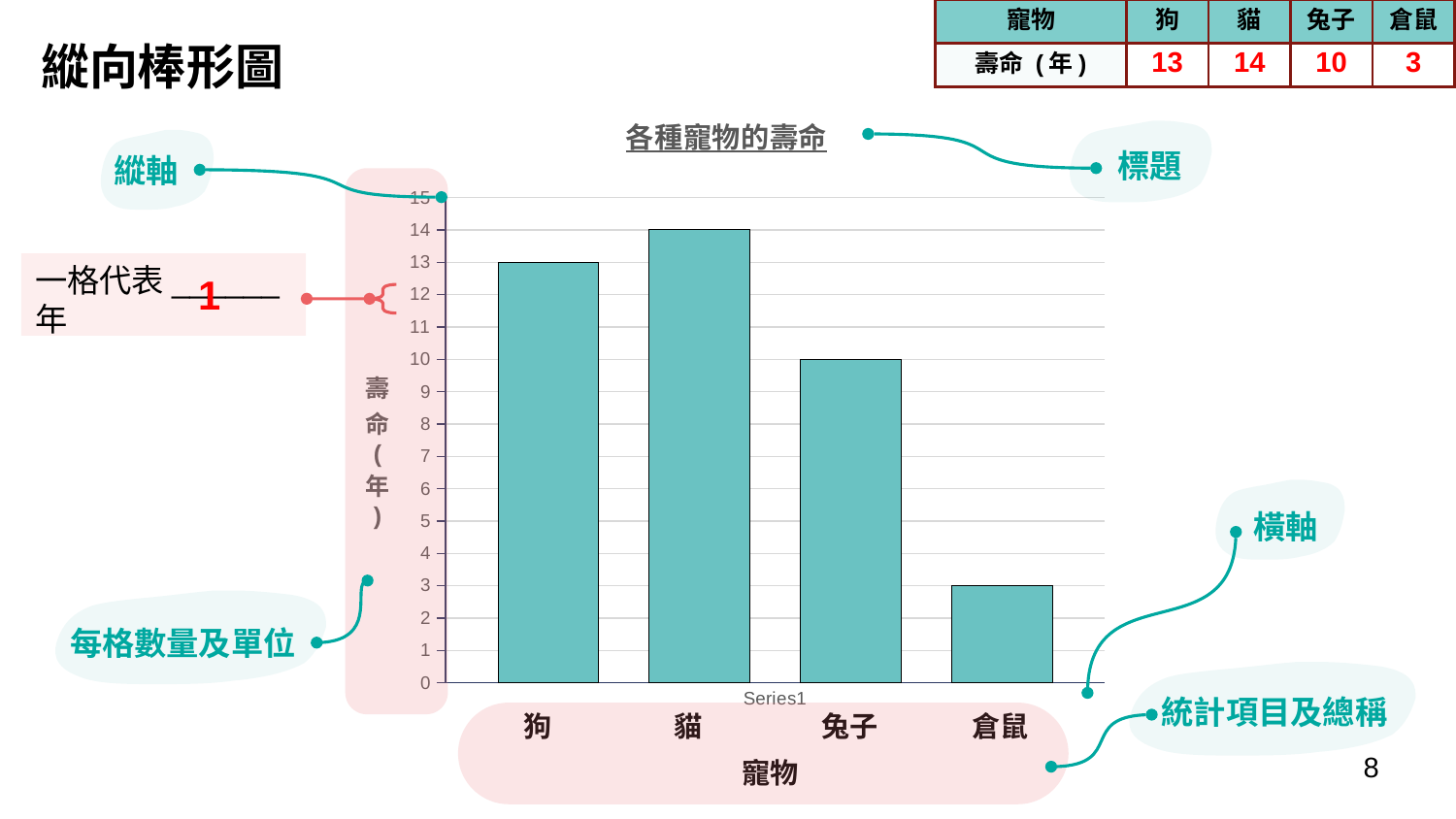

| 寵物 | 狗 | 貓 | 兔子 | 倉鼠 |
| --- | --- | --- | --- | --- |
| 壽命 (年) | 13 | 14 | 10 | 3 |
# 縱向棒形圖

### Chart: 各種寵物的壽命

| Category | 狗 | 貓 | 兔子 | 倉鼠 |
|---|---|---|---|---|
|  | 13.0 | 14.0 | 10.0 | 3.0 |
標題

縱軸
一格代表______年

1

橫軸

每格數量及單位

統計項目及總稱

| 狗 | 貓 | 兔子 | 倉鼠 |
| --- | --- | --- | --- |
| 寵物 |  |  |  |
8